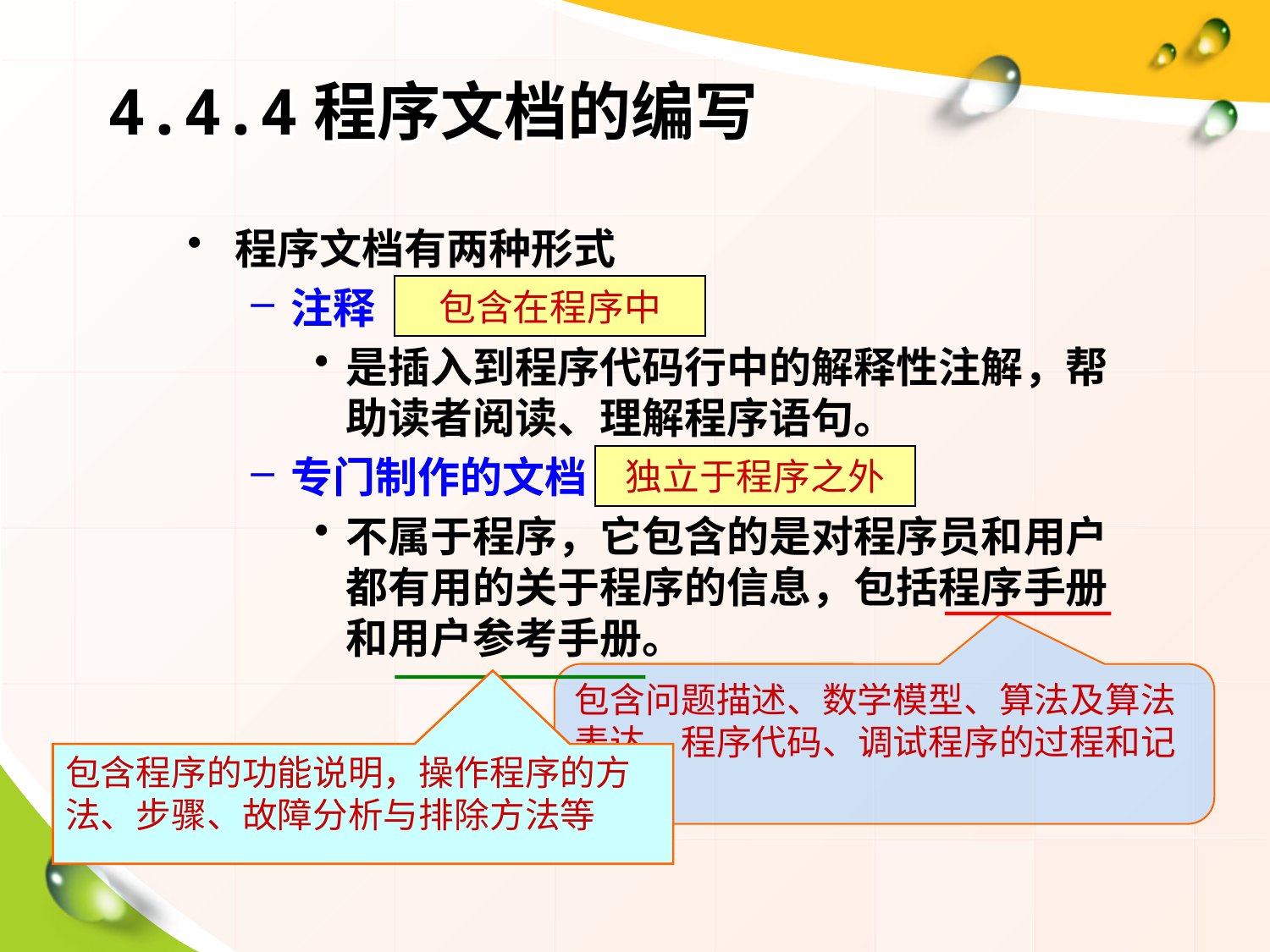

# 4.4.4程序文档的编写
程序文档有两种形式
注释
是插入到程序代码行中的解释性注解，帮助读者阅读、理解程序语句。
专门制作的文档
不属于程序，它包含的是对程序员和用户都有用的关于程序的信息，包括程序手册和用户参考手册。
包含在程序中
独立于程序之外

包含问题描述、数学模型、算法及算法表达、程序代码、调试程序的过程和记录等

包含程序的功能说明，操作程序的方法、步骤、故障分析与排除方法等